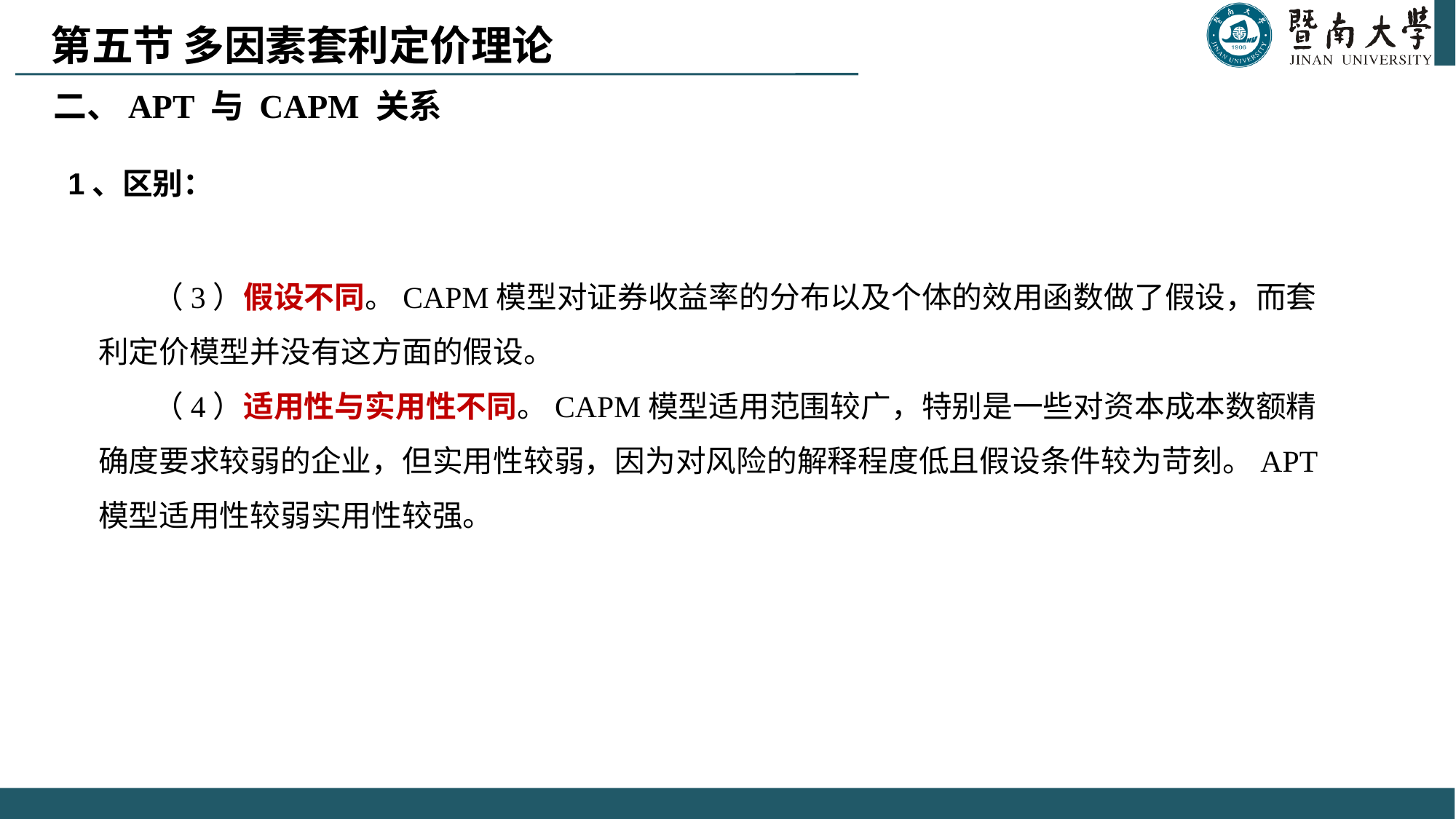

第五节 多因素套利定价理论

二、APT 与 CAPM 关系

1、区别：
（3）假设不同。CAPM模型对证券收益率的分布以及个体的效用函数做了假设，而套利定价模型并没有这方面的假设。
（4）适用性与实用性不同。CAPM模型适用范围较广，特别是一些对资本成本数额精确度要求较弱的企业，但实用性较弱，因为对风险的解释程度低且假设条件较为苛刻。APT模型适用性较弱实用性较强。